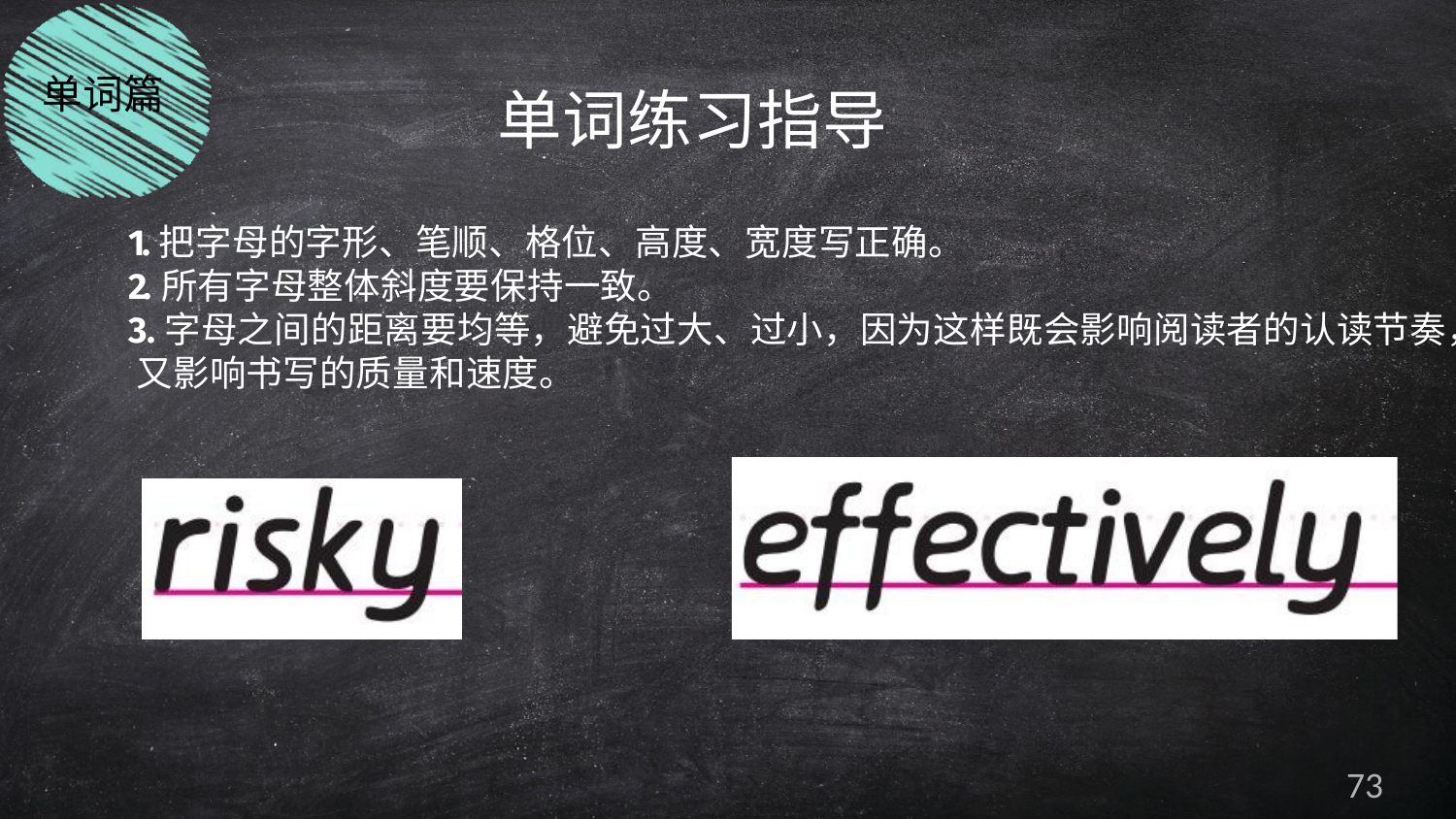

单词篇
# 单词练习指导
1.把字母的字形、笔顺、格位、高度、宽度写正确。
2.所有字母整体斜度要保持一致。
3.字母之间的距离要均等，避免过大、过小，因为这样既会影响阅读者的认读节奏， 又影响书写的质量和速度。

73